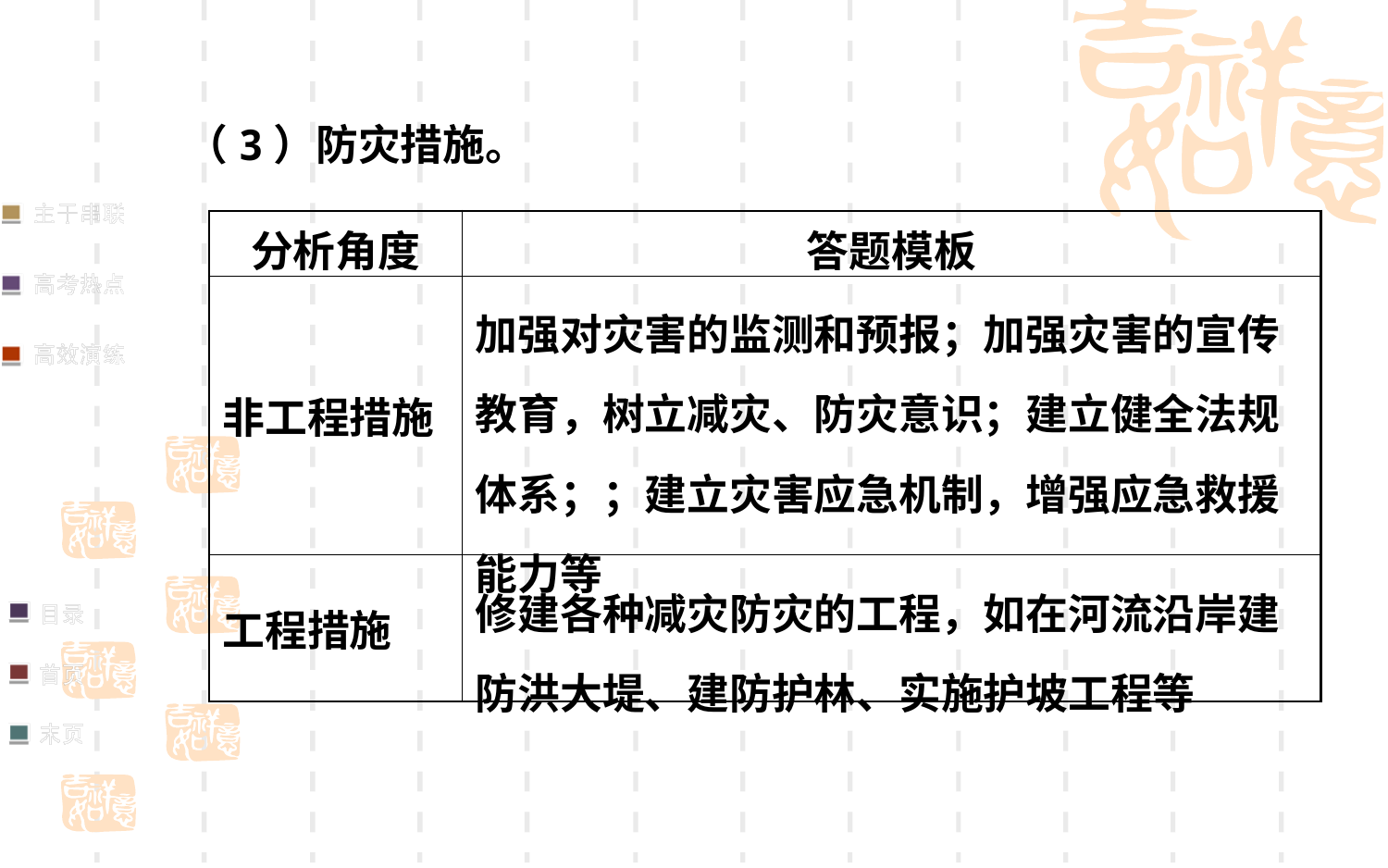

（3）防灾措施。
| 分析角度 | 答题模板 |
| --- | --- |
| 非工程措施 | 加强对灾害的监测和预报；加强灾害的宣传教育，树立减灾、防灾意识；建立健全法规体系；；建立灾害应急机制，增强应急救援能力等 |
| 工程措施 | 修建各种减灾防灾的工程，如在河流沿岸建防洪大堤、建防护林、实施护坡工程等 |